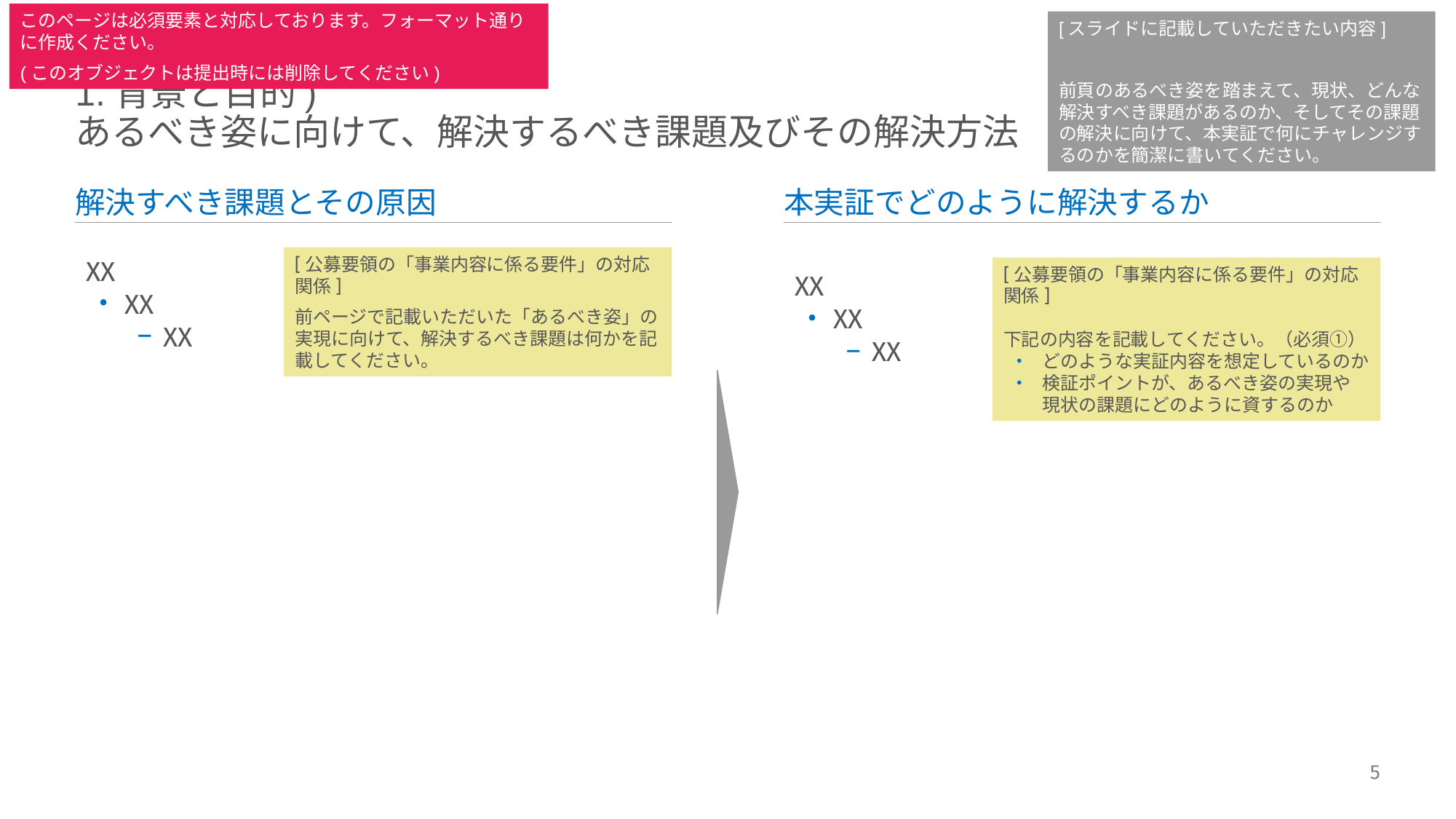

このページは必須要素と対応しております。フォーマット通りに作成ください。
(このオブジェクトは提出時には削除してください)
[スライドに記載していただきたい内容]

前頁のあるべき姿を踏まえて、現状、どんな解決すべき課題があるのか、そしてその課題の解決に向けて、本実証で何にチャレンジするのかを簡潔に書いてください。
# 1.背景と目的) あるべき姿に向けて、解決するべき課題及びその解決方法
解決すべき課題とその原因
本実証でどのように解決するか
[公募要領の「事業内容に係る要件」の対応関係]
前ページで記載いただいた「あるべき姿」の実現に向けて、解決するべき課題は何かを記載してください。
XX
XX
XX

[公募要領の「事業内容に係る要件」の対応関係]

下記の内容を記載してください。（必須①）
どのような実証内容を想定しているのか
検証ポイントが、あるべき姿の実現や現状の課題にどのように資するのか
XX
XX
XX